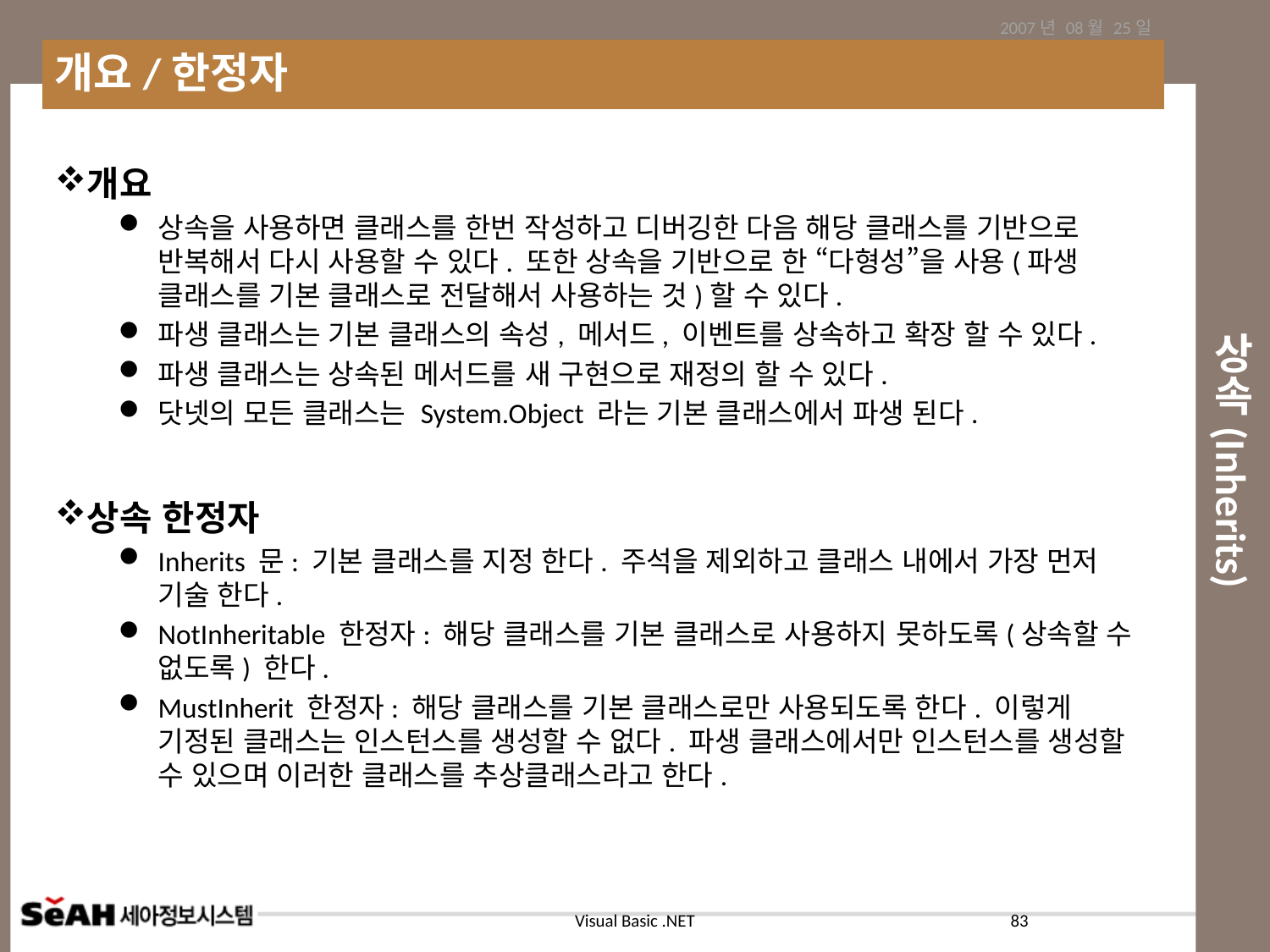

2007년 08월 25일
개요/한정자
# 상속(Inherits)

개요
상속을 사용하면 클래스를 한번 작성하고 디버깅한 다음 해당 클래스를 기반으로 반복해서 다시 사용할 수 있다. 또한 상속을 기반으로 한 “다형성”을 사용(파생 클래스를 기본 클래스로 전달해서 사용하는 것)할 수 있다.
파생 클래스는 기본 클래스의 속성, 메서드, 이벤트를 상속하고 확장 할 수 있다.
파생 클래스는 상속된 메서드를 새 구현으로 재정의 할 수 있다.
닷넷의 모든 클래스는 System.Object 라는 기본 클래스에서 파생 된다.

상속 한정자
Inherits 문: 기본 클래스를 지정 한다. 주석을 제외하고 클래스 내에서 가장 먼저 기술 한다.
NotInheritable 한정자: 해당 클래스를 기본 클래스로 사용하지 못하도록(상속할 수 없도록) 한다.
MustInherit 한정자: 해당 클래스를 기본 클래스로만 사용되도록 한다. 이렇게 기정된 클래스는 인스턴스를 생성할 수 없다. 파생 클래스에서만 인스턴스를 생성할 수 있으며 이러한 클래스를 추상클래스라고 한다.
83
Visual Basic .NET